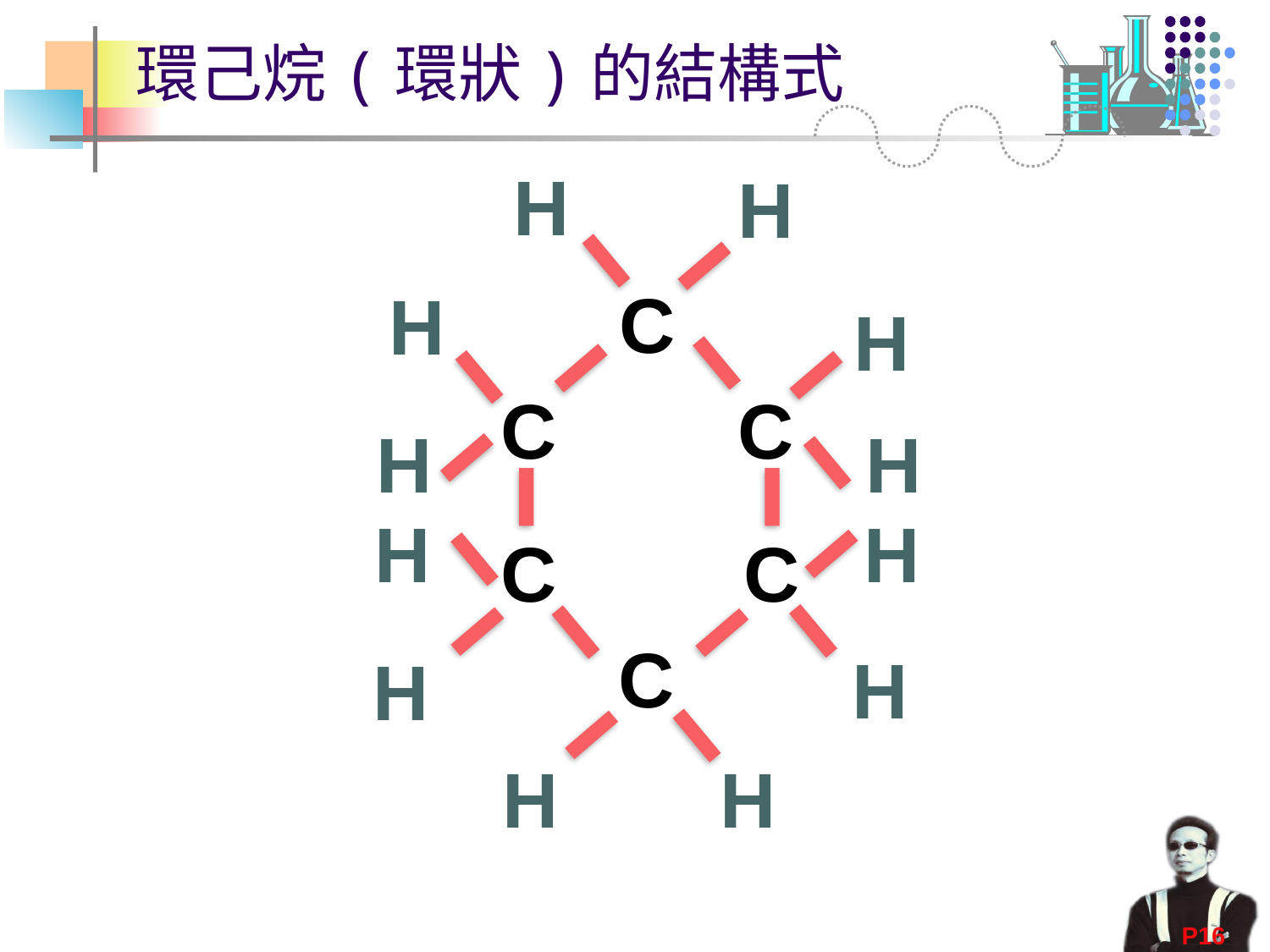

# 環己烷(環狀)的結構式
H
H

C
H
H

C
C
H
H

H
H
C
C

C

H
H

H
H
P16